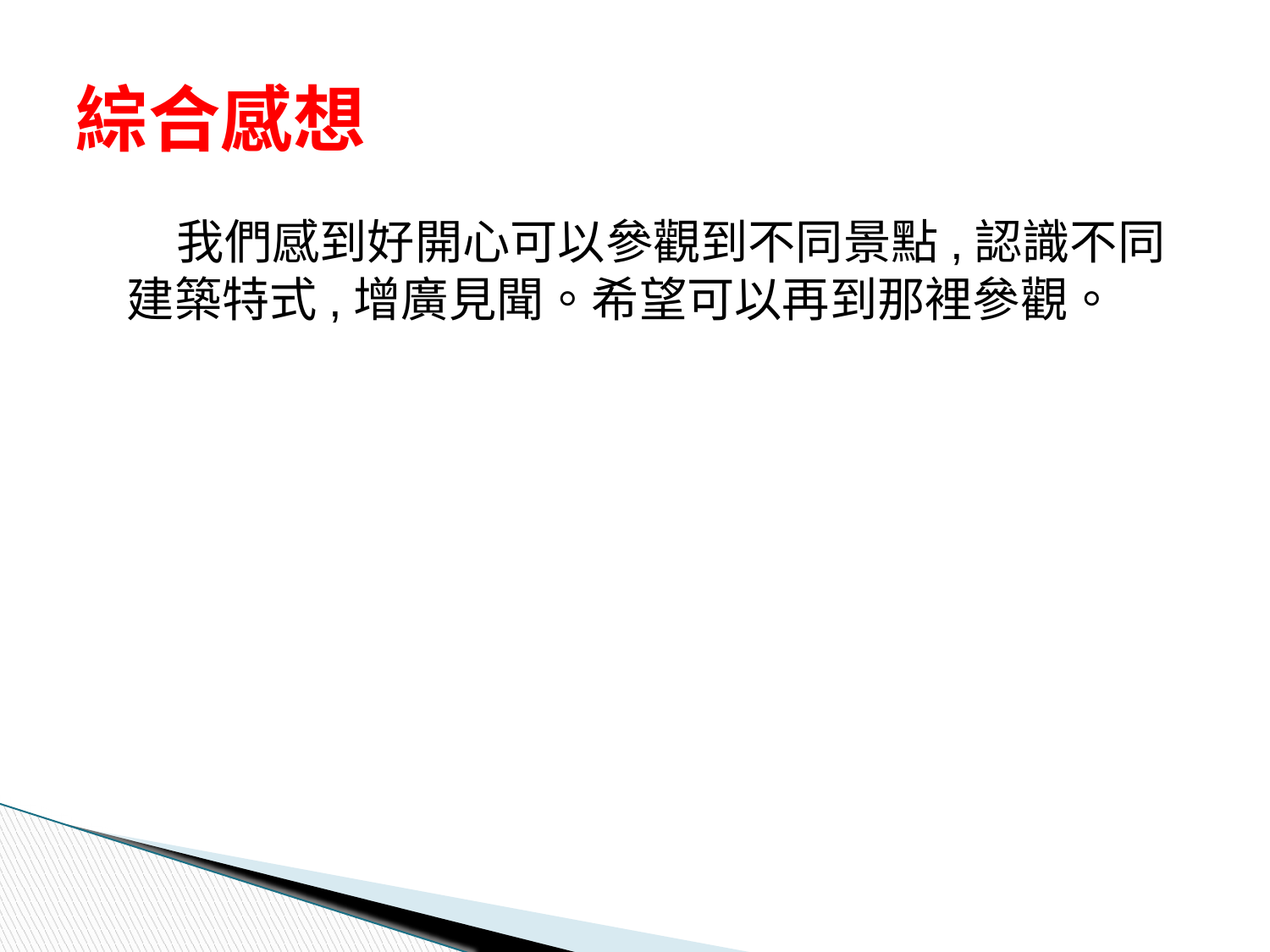

# 綜合感想
       我們感到好開心可以參觀到不同景點,認識不同建築特式,增廣見聞。希望可以再到那裡參觀。